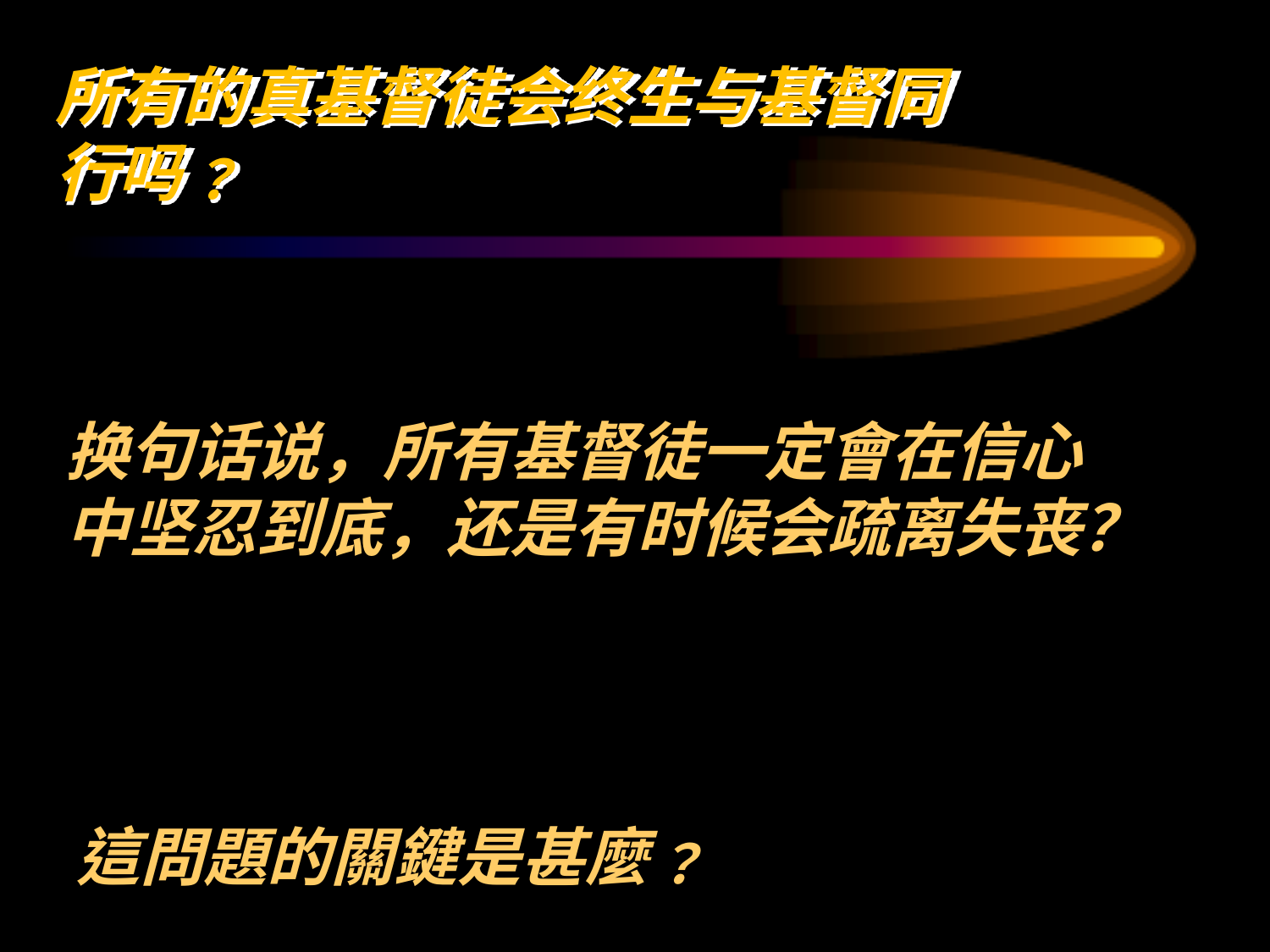

# 所有的真基督徒会终生与基督同行吗﹖
换句话说，所有基督徒一定會在信心中坚忍到底，还是有时候会疏离失丧？
這問題的關鍵是甚麼﹖